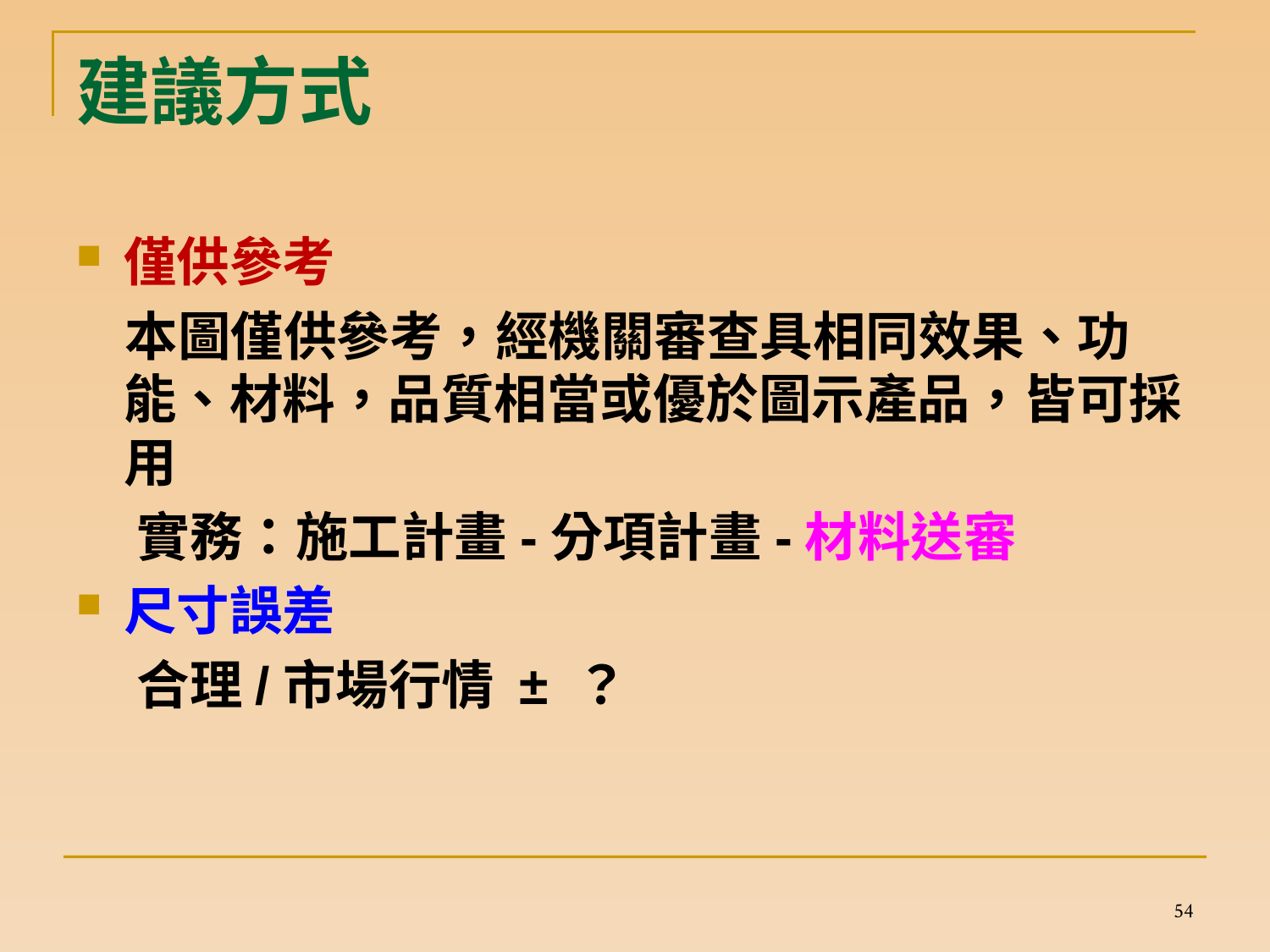

# 建議方式
僅供參考
   本圖僅供參考，經機關審查具相同效果、功能、材料，品質相當或優於圖示產品，皆可採用
    實務：施工計畫-分項計畫-材料送審
尺寸誤差
    合理/市場行情 ± ？
54